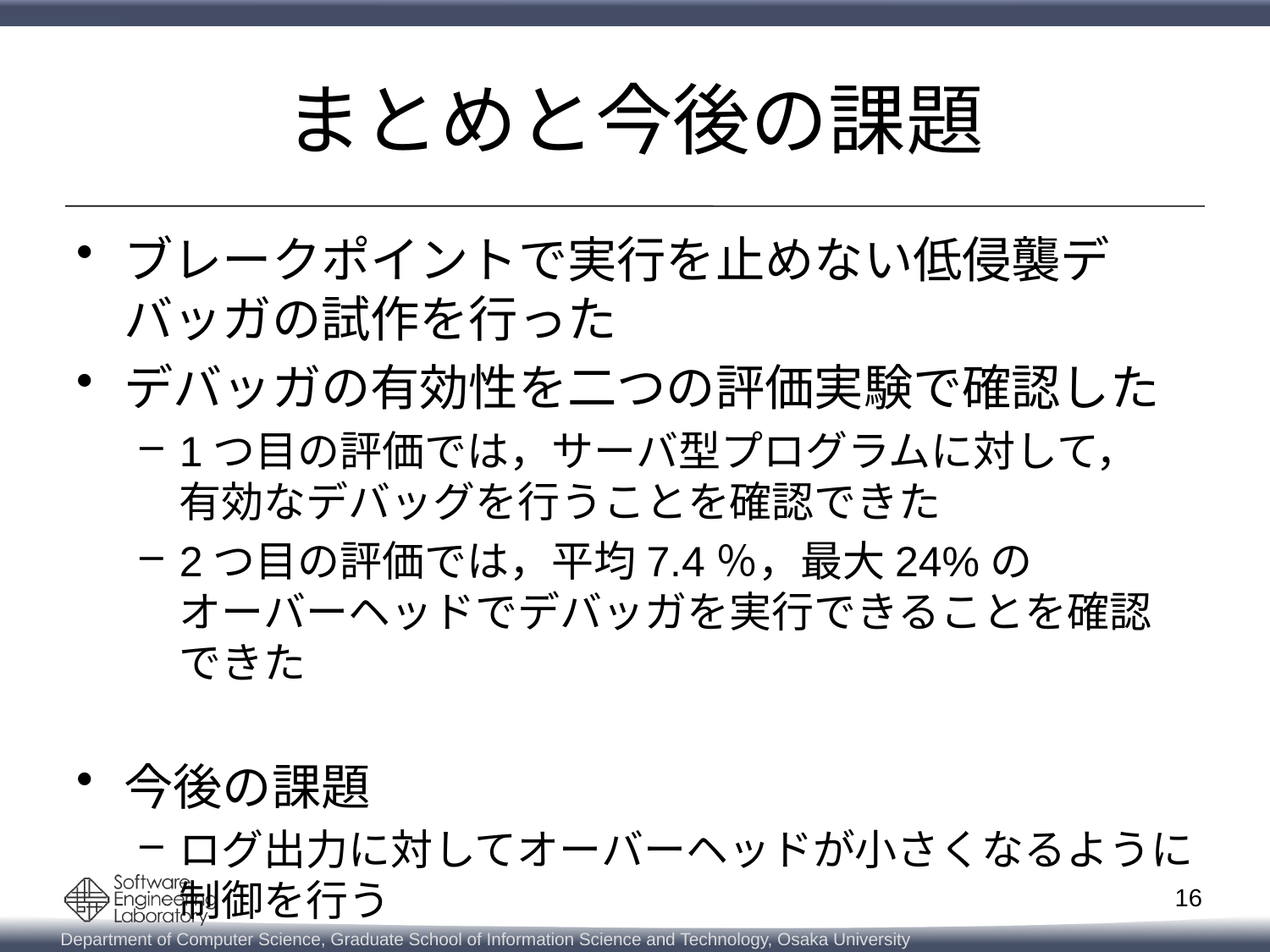

# まとめと今後の課題
ブレークポイントで実行を止めない低侵襲デバッガの試作を行った
デバッガの有効性を二つの評価実験で確認した
1つ目の評価では，サーバ型プログラムに対して，
有効なデバッグを行うことを確認できた
2つ目の評価では，平均7.4％，最大24%の
オーバーヘッドでデバッガを実行できることを確認できた

今後の課題
ログ出力に対してオーバーヘッドが小さくなるように
制御を行う
16